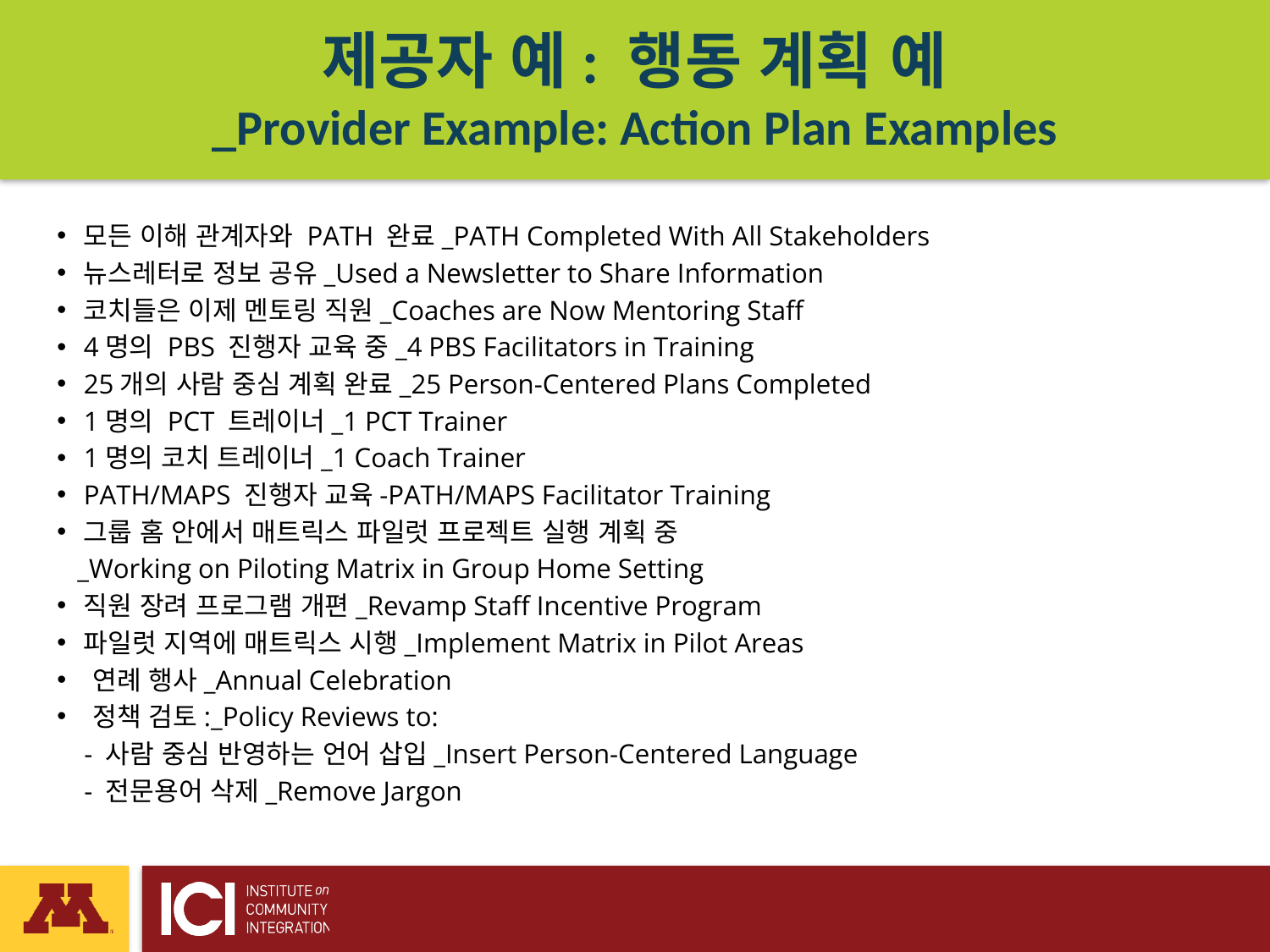

# 제공자 예: 행동 계획 예 _Provider Example: Action Plan Examples
모든 이해 관계자와 PATH 완료_PATH Completed With All Stakeholders
뉴스레터로 정보 공유_Used a Newsletter to Share Information
코치들은 이제 멘토링 직원_Coaches are Now Mentoring Staff
4명의 PBS 진행자 교육 중_4 PBS Facilitators in Training
25개의 사람 중심 계획 완료_25 Person-Centered Plans Completed
1명의 PCT 트레이너_1 PCT Trainer
1명의 코치 트레이너_1 Coach Trainer
PATH/MAPS 진행자 교육-PATH/MAPS Facilitator Training
그룹 홈 안에서 매트릭스 파일럿 프로젝트 실행 계획 중
   _Working on Piloting Matrix in Group Home Setting
직원 장려 프로그램 개편_Revamp Staff Incentive Program
파일럿 지역에 매트릭스 시행_Implement Matrix in Pilot Areas
연례 행사_Annual Celebration
정책 검토:_Policy Reviews to:
    - 사람 중심 반영하는 언어 삽입_Insert Person-Centered Language
    - 전문용어 삭제_Remove Jargon